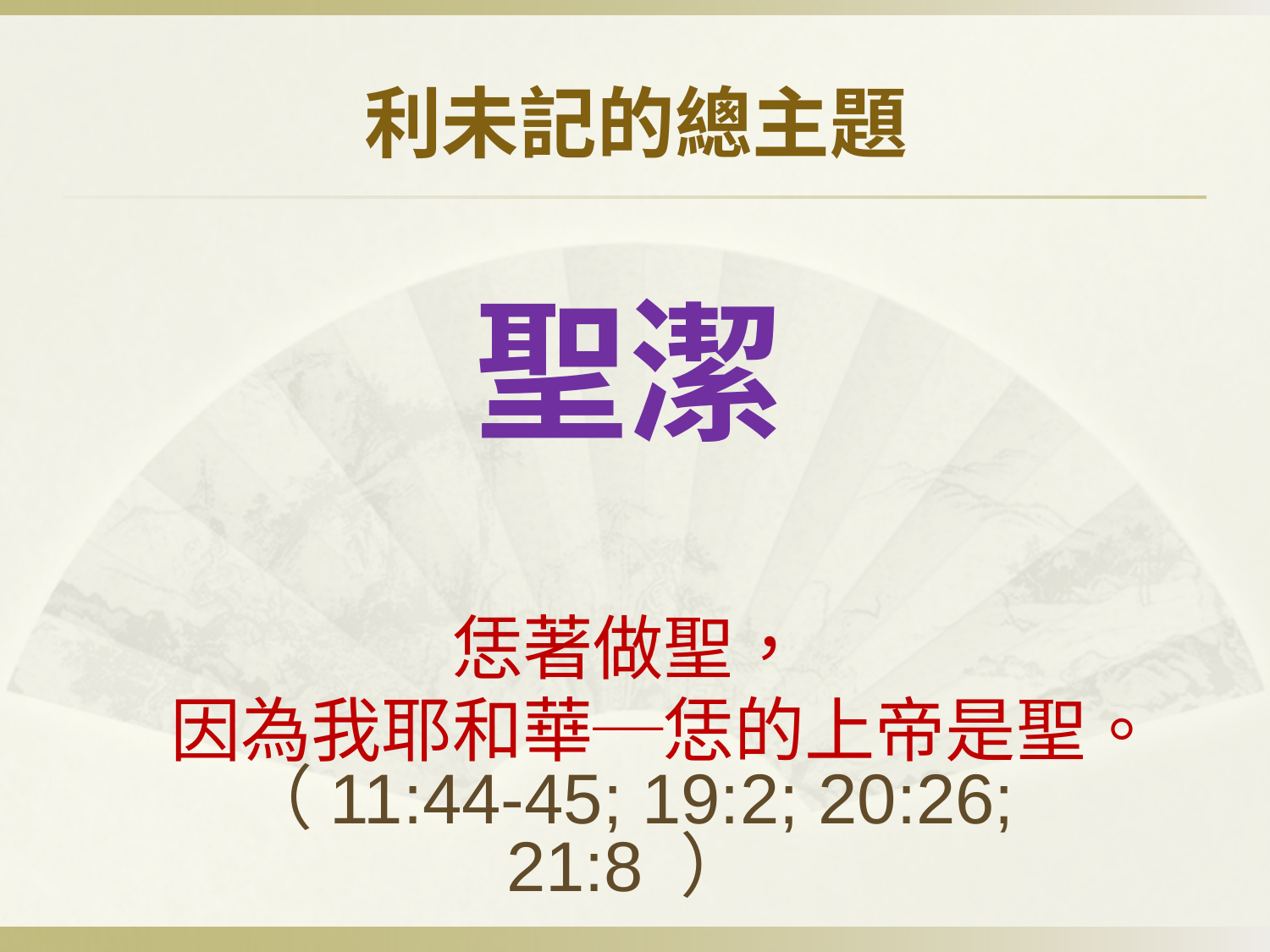

# 利未記的總主題
聖潔

恁著做聖，
因為我耶和華─恁的上帝是聖。（11:44-45; 19:2; 20:26; 21:8 ）